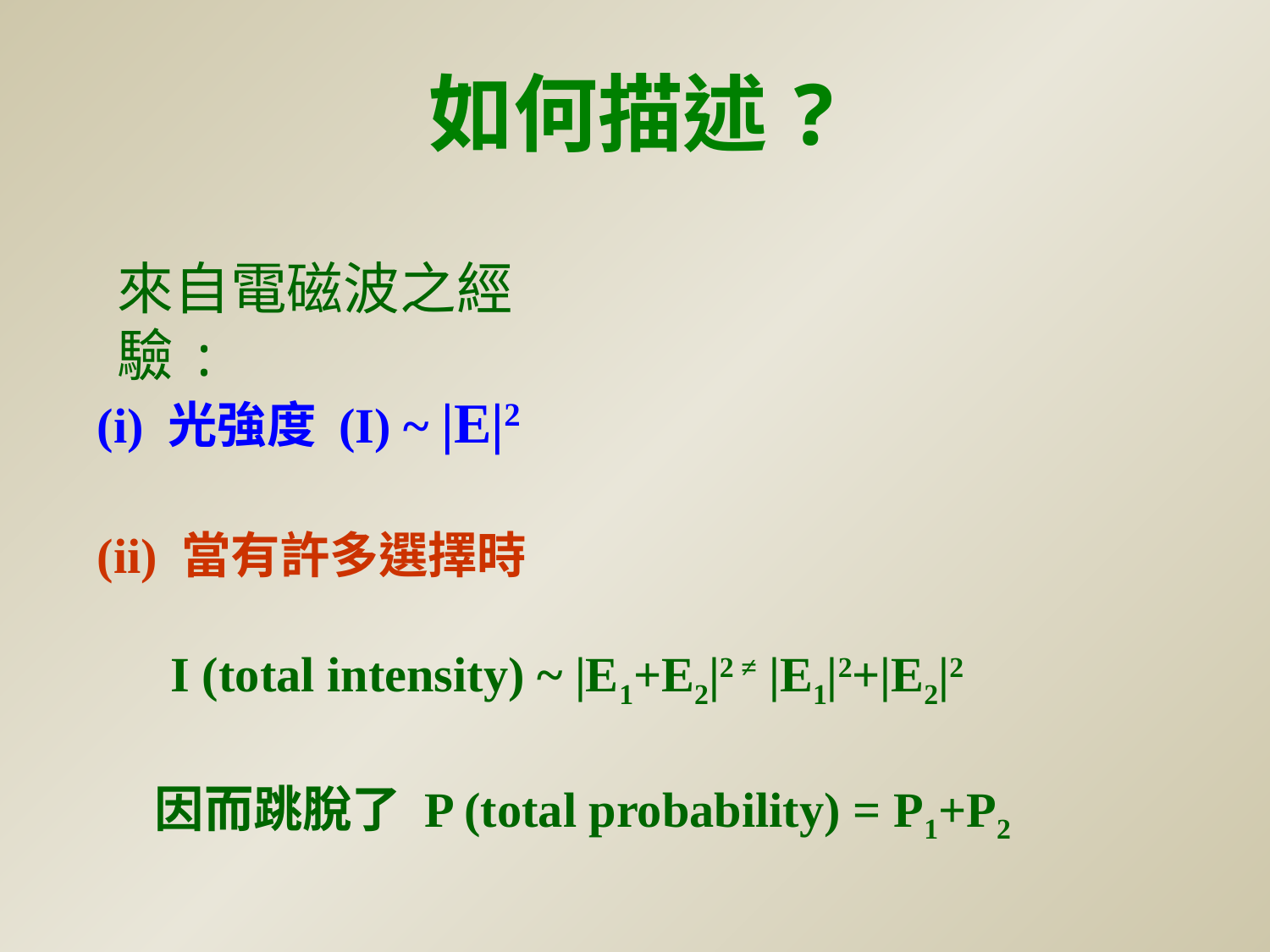

如何描述?
來自電磁波之經驗:
(i) 光強度 (I) ~ |E|2
(ii) 當有許多選擇時

      I (total intensity) ~ |E1+E2|2 ≠ |E1|2+|E2|2

       因而跳脫了 P (total probability) = P1+P2